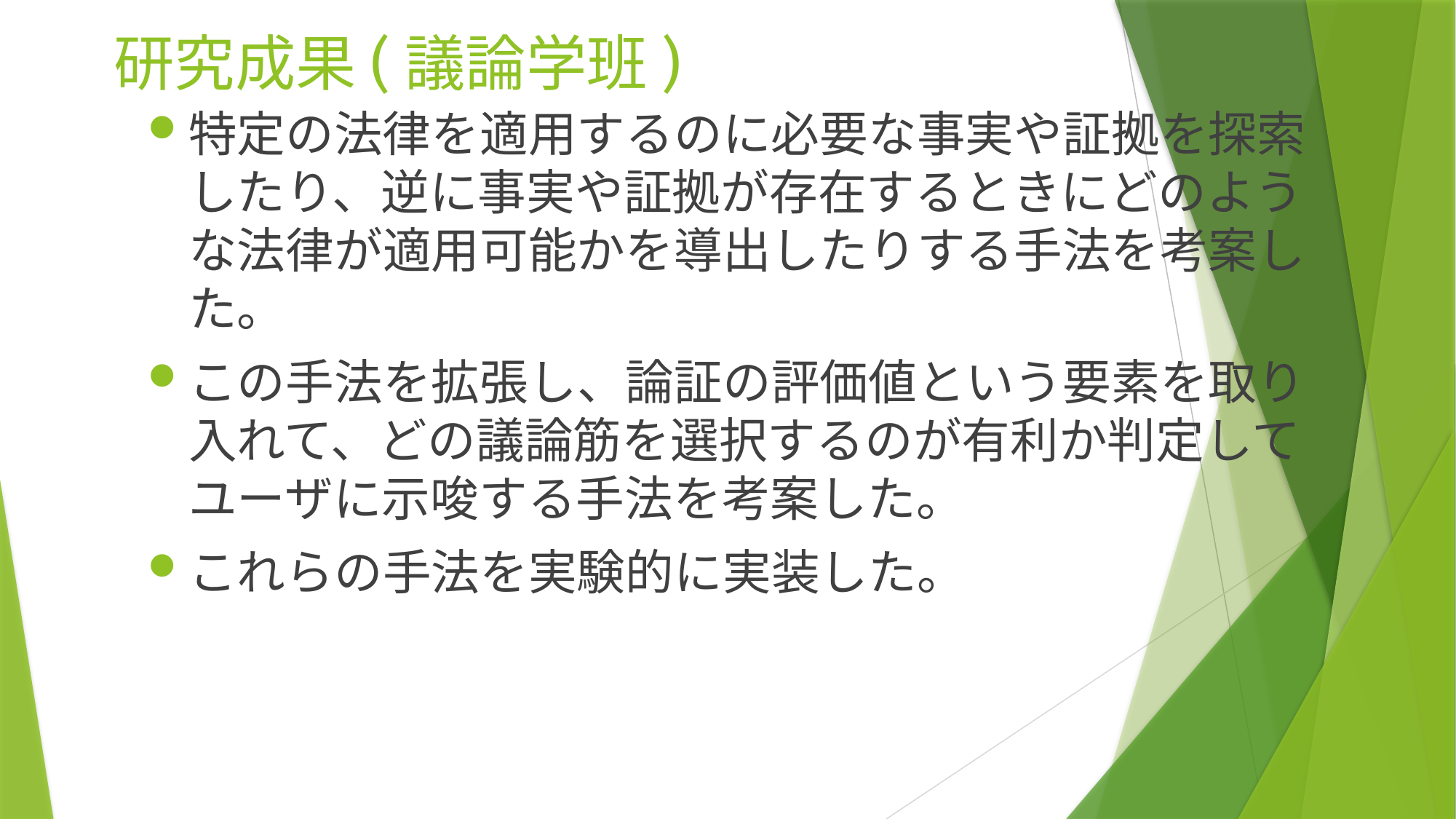

# 研究成果(議論学班)
特定の法律を適用するのに必要な事実や証拠を探索したり、逆に事実や証拠が存在するときにどのような法律が適用可能かを導出したりする手法を考案した。
この手法を拡張し、論証の評価値という要素を取り入れて、どの議論筋を選択するのが有利か判定してユーザに示唆する手法を考案した。
これらの手法を実験的に実装した。